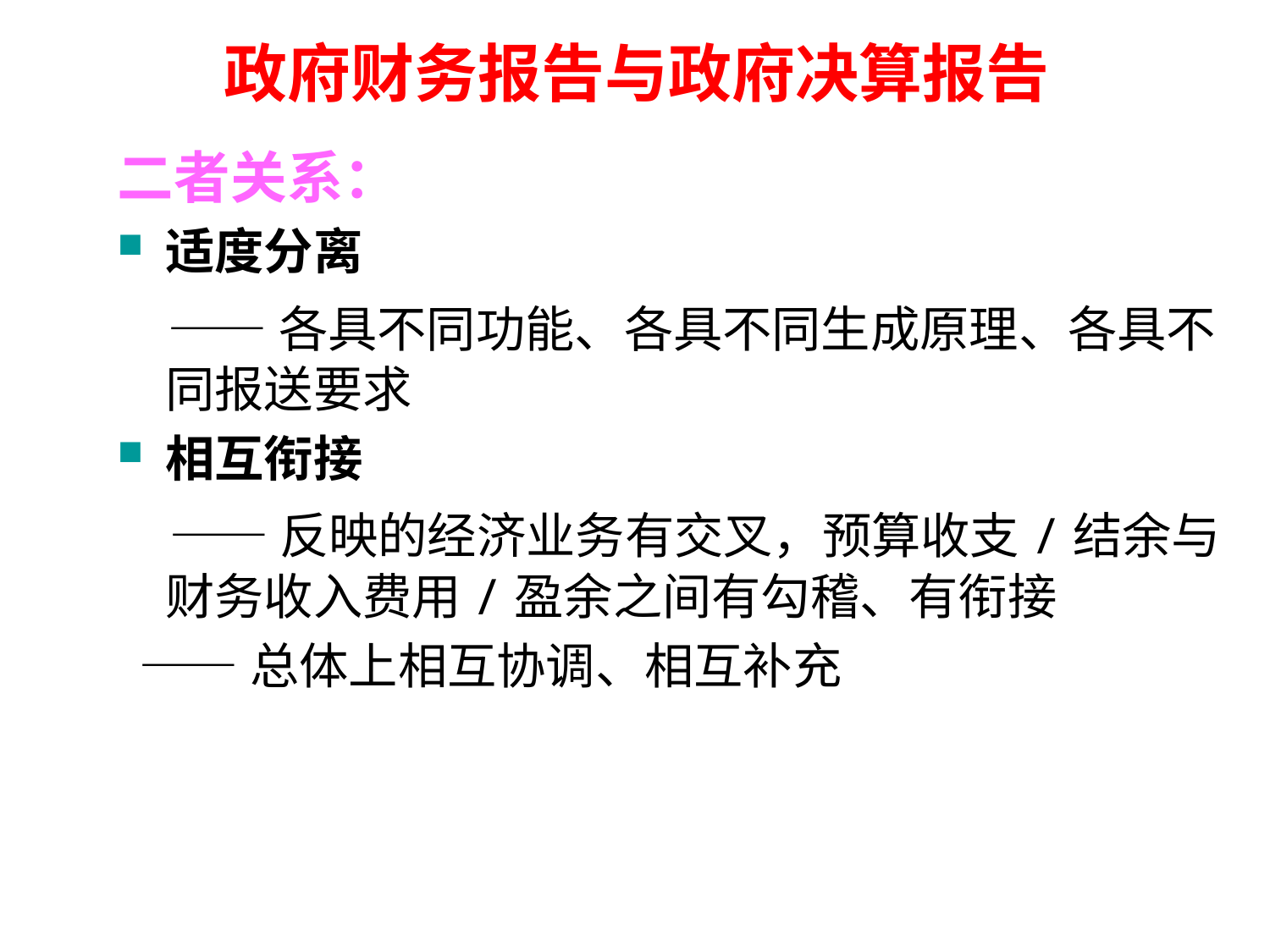

# 政府财务报告与政府决算报告
二者关系：
适度分离
    ——各具不同功能、各具不同生成原理、各具不同报送要求
相互衔接
    ——反映的经济业务有交叉，预算收支/结余与财务收入费用/盈余之间有勾稽、有衔接
  ——总体上相互协调、相互补充

10